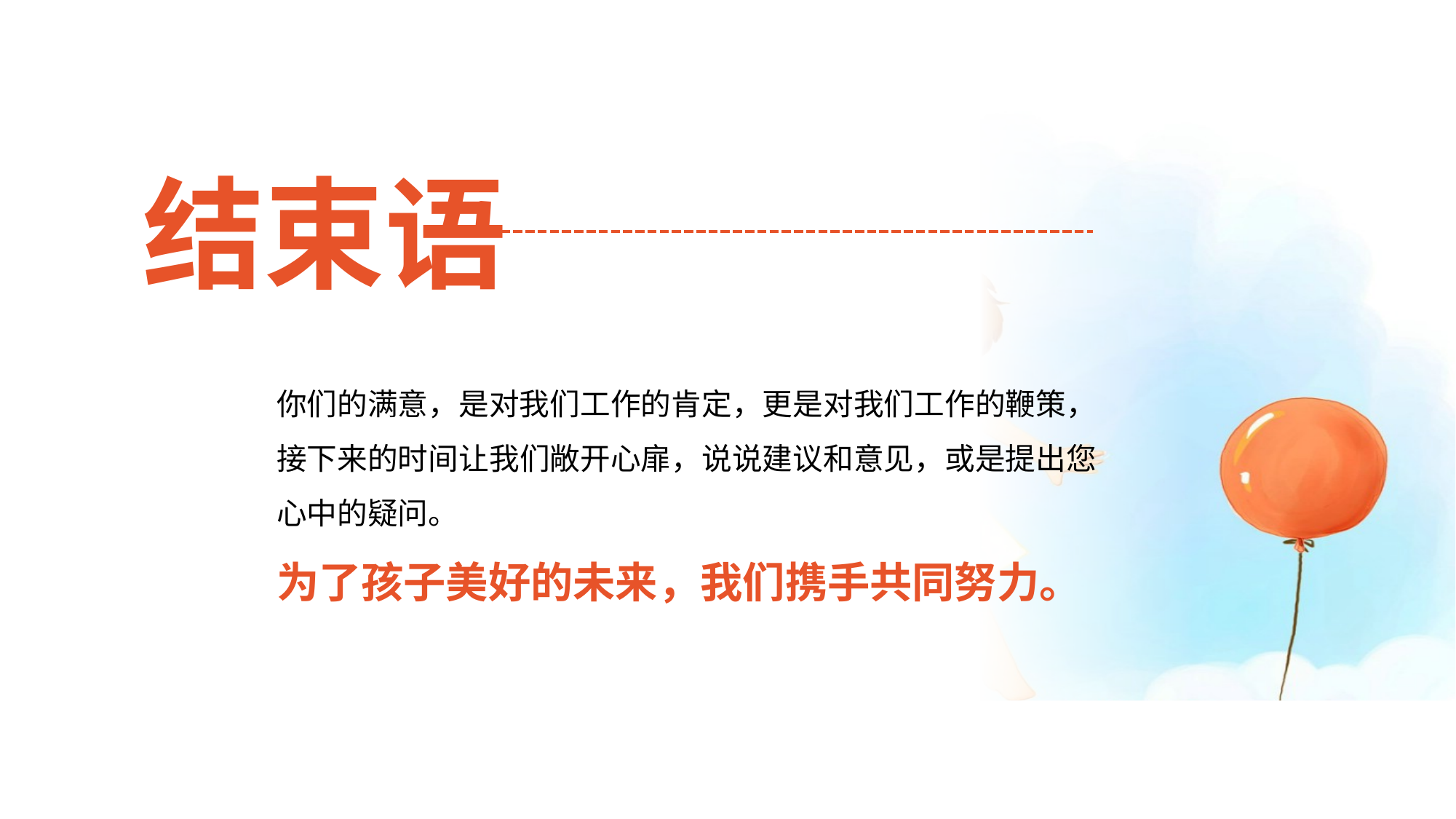

结束语
你们的满意，是对我们工作的肯定，更是对我们工作的鞭策，接下来的时间让我们敞开心扉，说说建议和意见，或是提出您心中的疑问。
为了孩子美好的未来，我们携手共同努力。